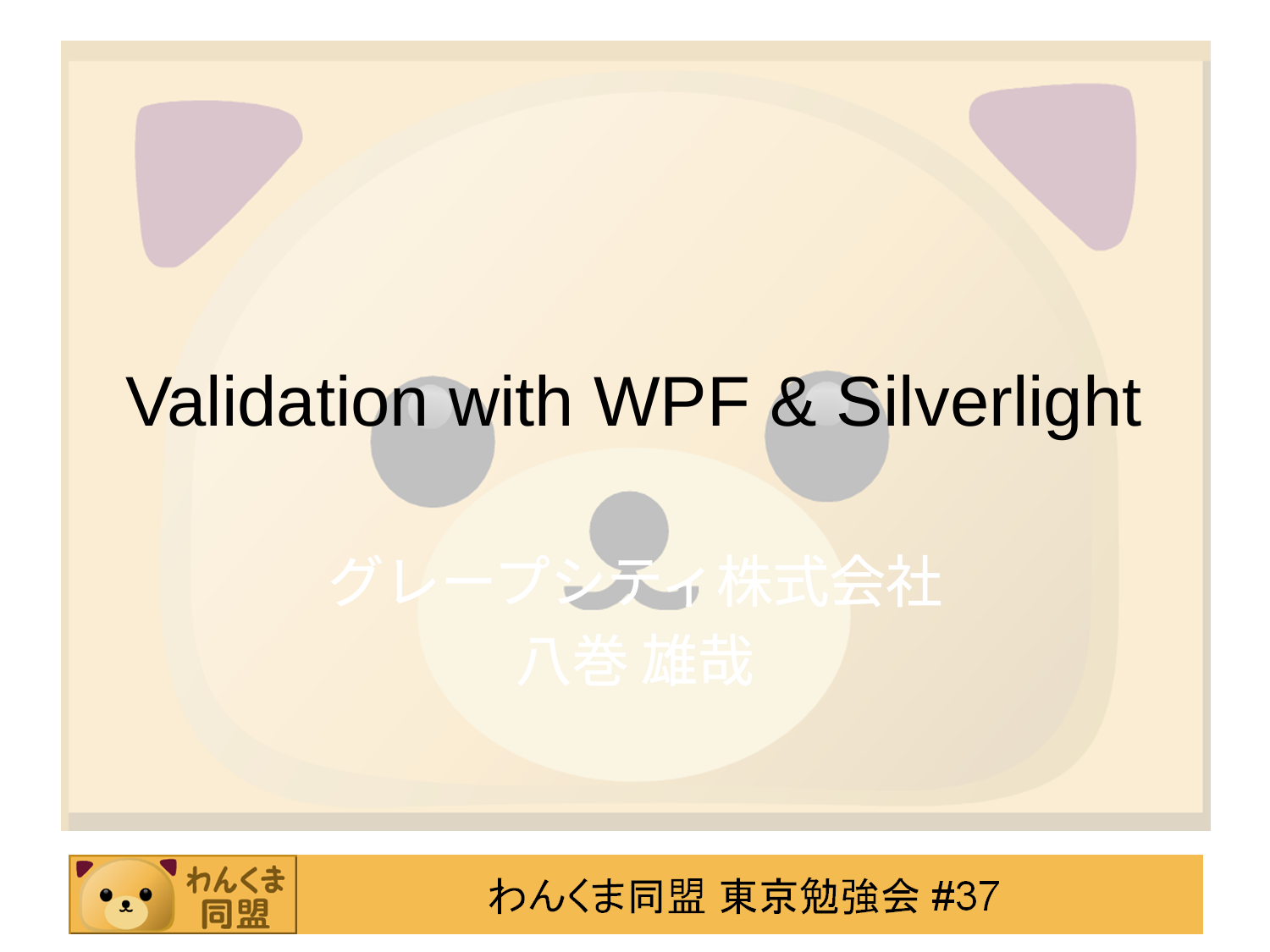

# Validation with WPF & Silverlight
グレープシティ株式会社
八巻 雄哉